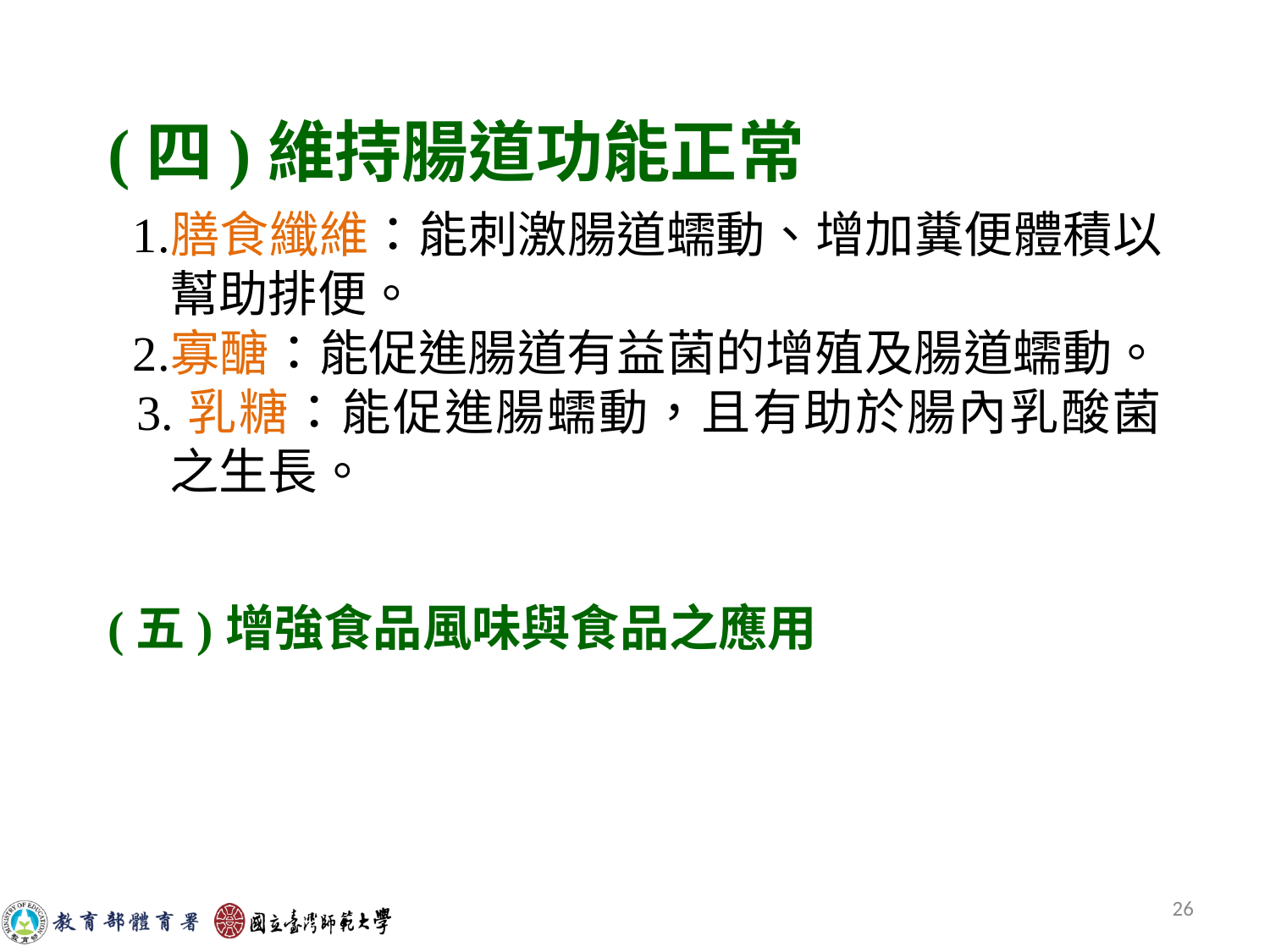

(四)維持腸道功能正常
  1.	膳食纖維：能刺激腸道蠕動、增加糞便體積以幫助排便。
  2.	寡醣：能促進腸道有益菌的增殖及腸道蠕動。
  3.乳糖：能促進腸蠕動，且有助於腸內乳酸菌之生長。

(五)增強食品風味與食品之應用
26